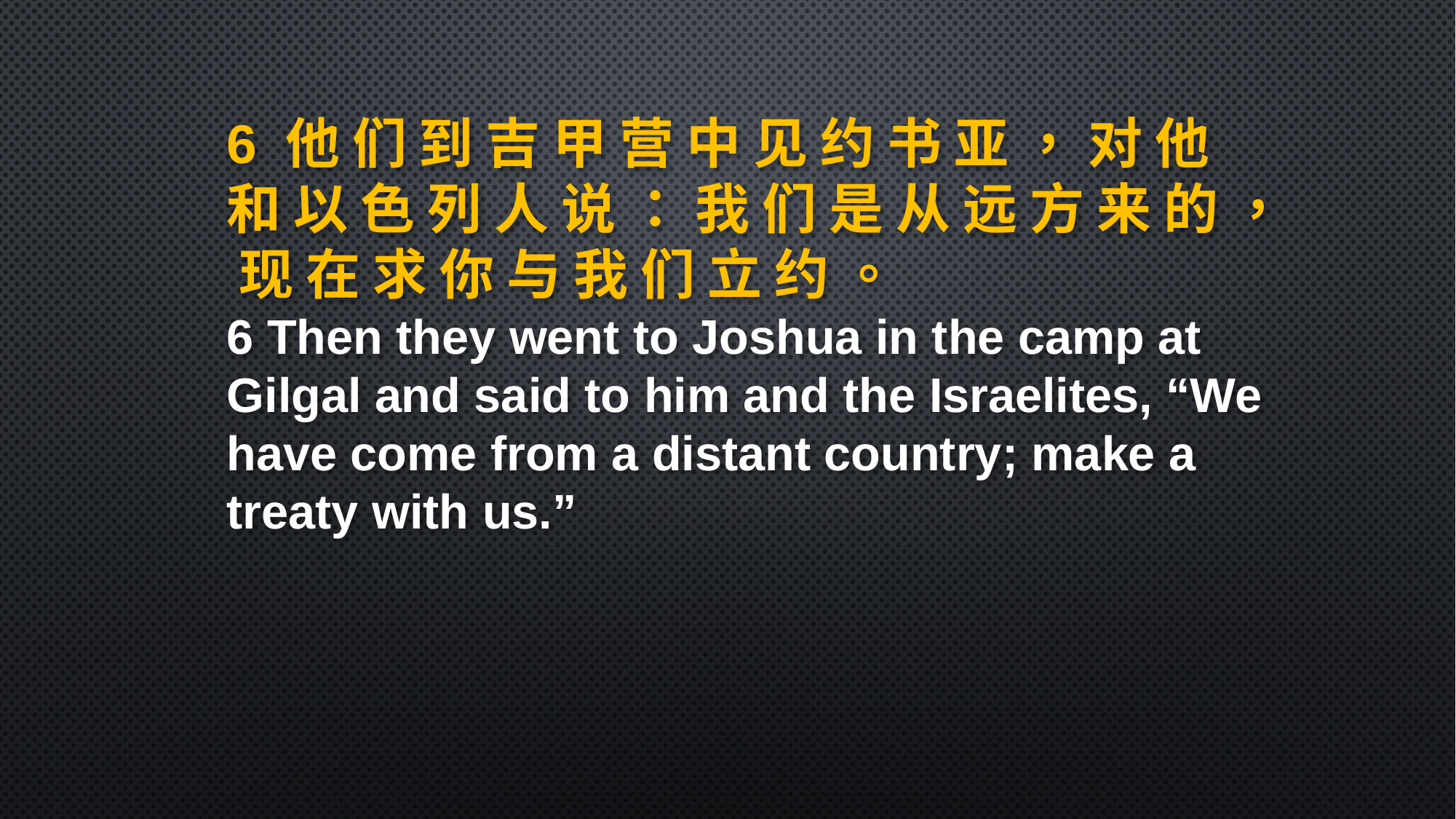

6 他 们 到 吉 甲 营 中 见 约 书 亚 ， 对 他 和 以 色 列 人 说 ： 我 们 是 从 远 方 来 的 ， 现 在 求 你 与 我 们 立 约 。
6 Then they went to Joshua in the camp at Gilgal and said to him and the Israelites, “We have come from a distant country; make a treaty with us.”